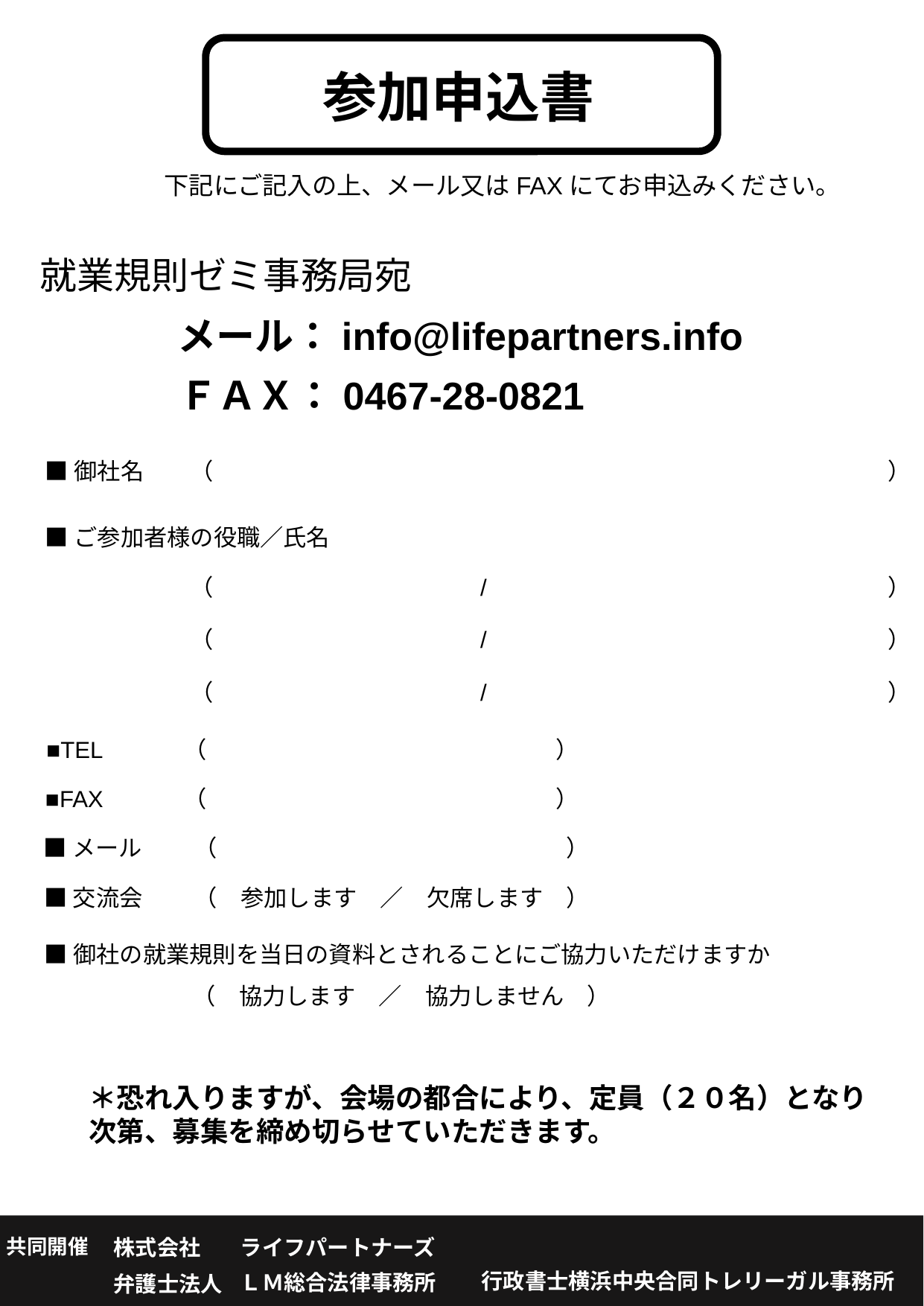

参加申込書
下記にご記入の上、メール又はFAXにてお申込みください。
就業規則ゼミ事務局宛
 メール：info@lifepartners.info
ＦＡＸ：0467-28-0821
■御社名　　（　　　　　　　　　　　　　　　　　　　　　　　　　　　　　）
■ご参加者様の役職／氏名
（　　　　　　　　　　　 /　　　　　　　　　　　　　　　　　）
（　　　　　　　　　　　 /　　　　　　　　　　　　　　　　　）
（　　　　　　　　　　 　/　　　　　　　　　　　　　　　　　）
■TEL　　　 （　　　　　　　　　　　　　　　）
■FAX　　　 （　　　　　　　　　　　　　　　）
■メール　　 （　　　　　　　　　　　　　　　）
■交流会　　 （　参加します　／　欠席します　）
■御社の就業規則を当日の資料とされることにご協力いただけますか
（　協力します　／　協力しません　）
＊恐れ入りますが、会場の都合により、定員（２０名）となり次第、募集を締め切らせていただきます。

共同開催
株式会社
ライフパートナーズ
行政書士横浜中央合同トレリーガル事務所
ＬＭ総合法律事務所
弁護士法人